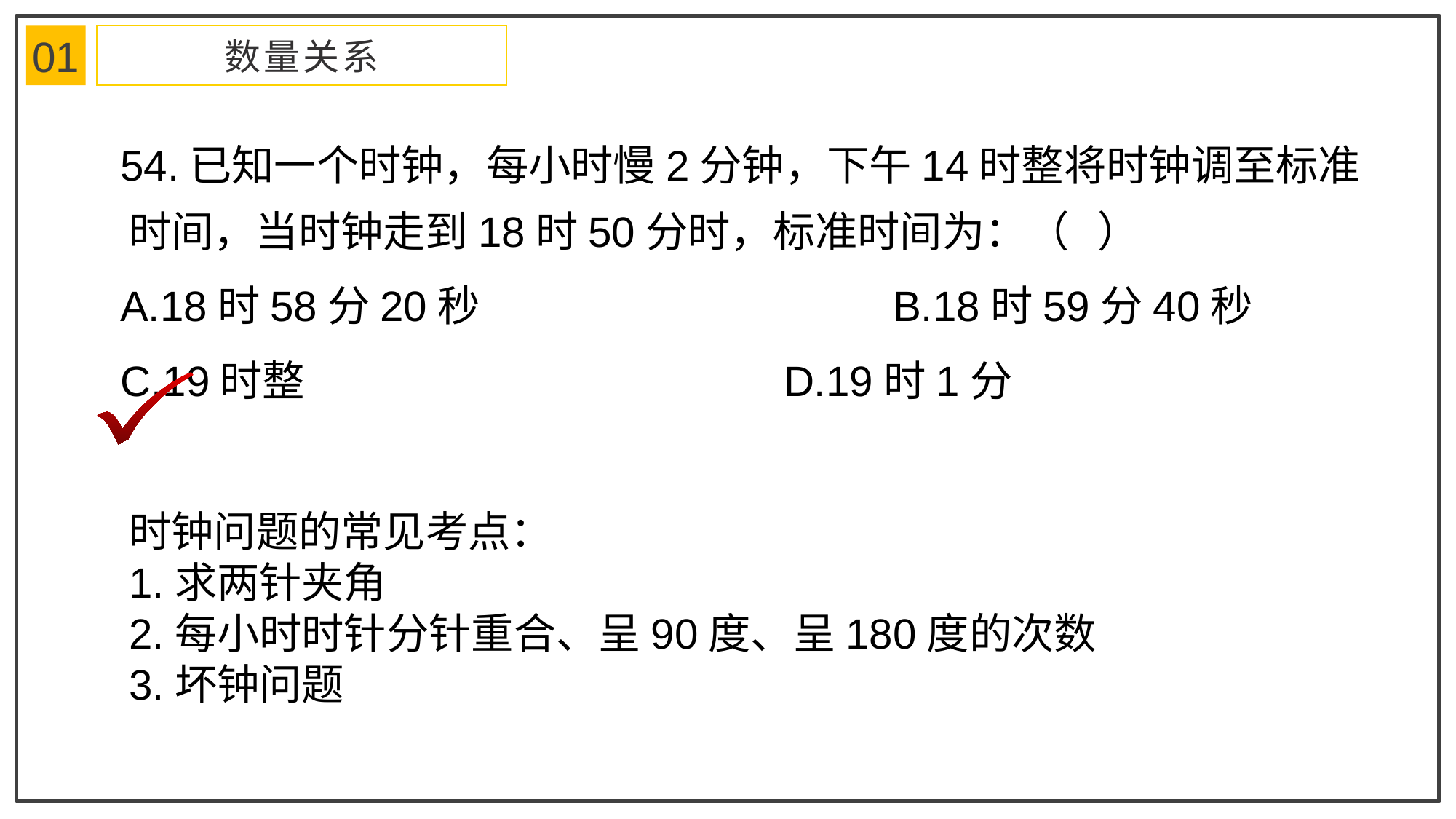

01
数量关系
    54.已知一个时钟，每小时慢2分钟，下午14时整将时钟调至标准时间，当时钟走到18时50分时，标准时间为：（   ）
    A.18时58分20秒				B.18时59分40秒
    C.19时整					D.19时1分

时钟问题的常见考点：
1.求两针夹角
2.每小时时针分针重合、呈90度、呈180度的次数
3.坏钟问题